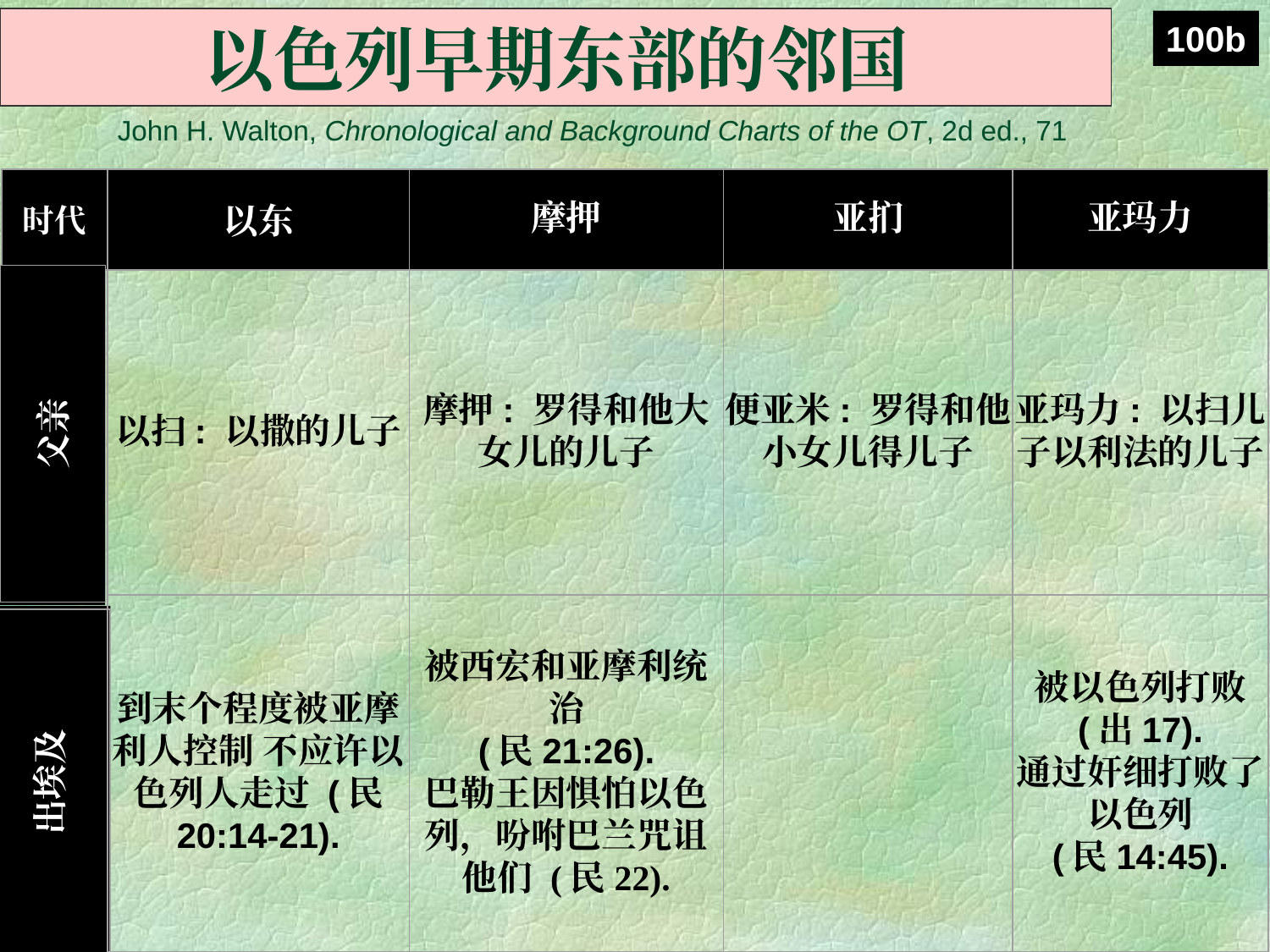

以色列早期东部的邻国
100b
OTS 143
John H. Walton, Chronological and Background Charts of the OT, 2d ed., 71

时代

以东

摩押

亚扪

亚玛力

父亲

以扫: 以撒的儿子

摩押: 罗得和他大女儿的儿子

便亚米: 罗得和他小女儿得儿子

亚玛力: 以扫儿子以利法的儿子

到末个程度被亚摩利人控制 不应许以色列人走过 (民 20:14-21).

被西宏和亚摩利统治
(民21:26).
巴勒王因惧怕以色列，吩咐巴兰咒诅他们 (民22).

被以色列打败
(出17).
通过奸细打败了以色列
(民14:45).

出埃及